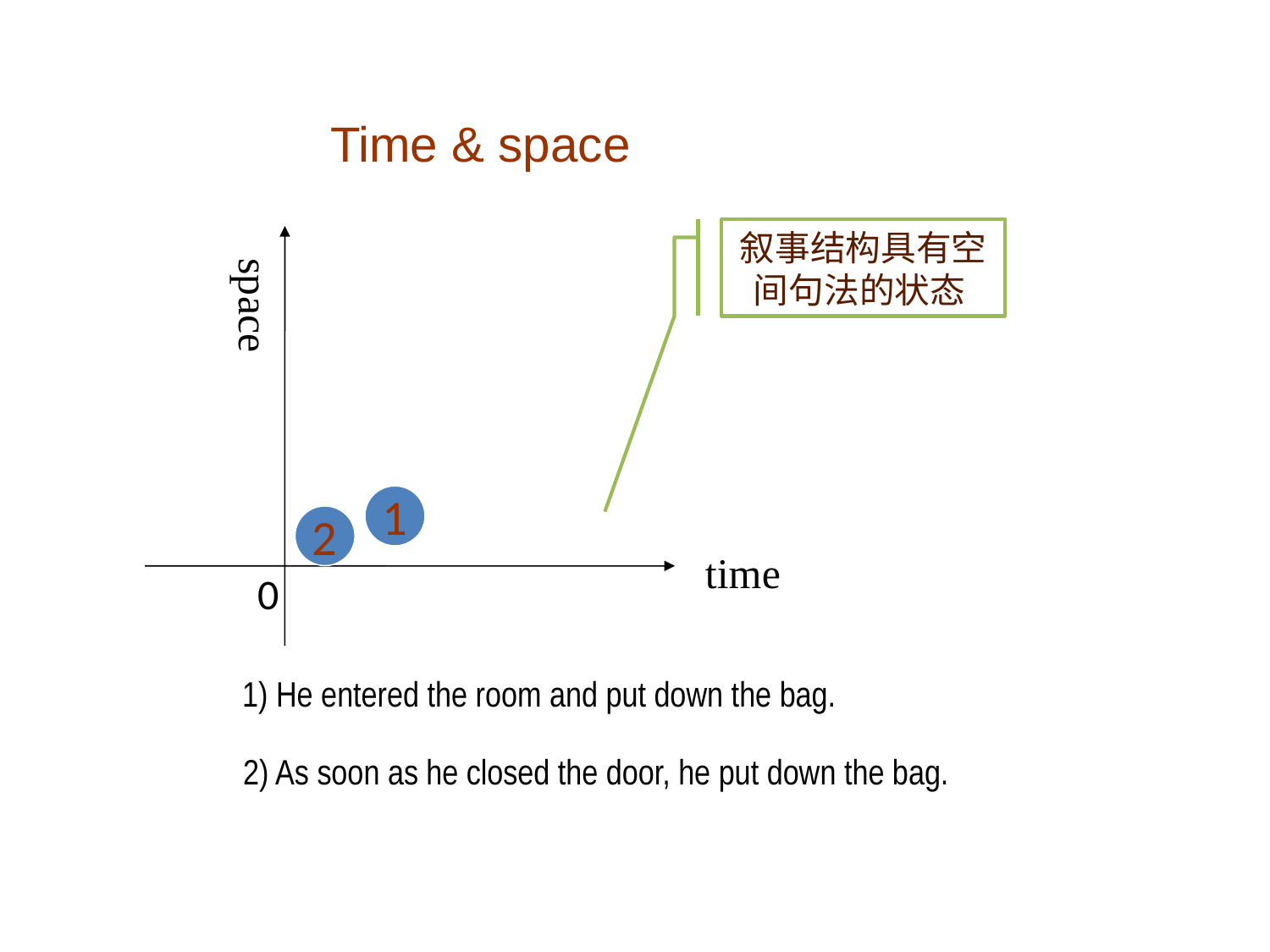

Time & space
叙事结构具有空间句法的状态

space
1
2
time
0

1) He entered the room and put down the bag.
2) As soon as he closed the door, he put down the bag.

34